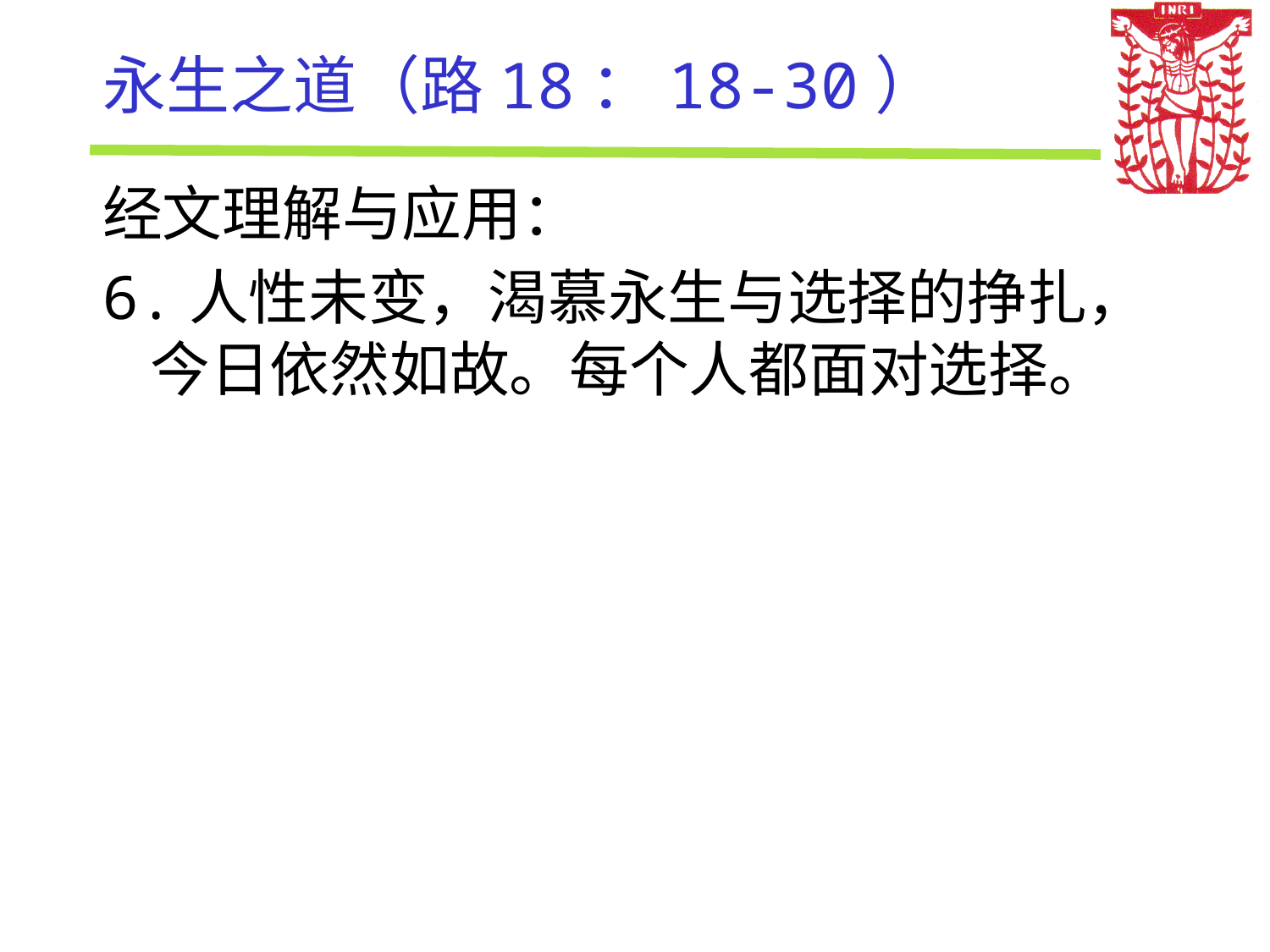

# 永生之道（路18：18-30）
经文理解与应用：
6.人性未变，渴慕永生与选择的挣扎，今日依然如故。每个人都面对选择。